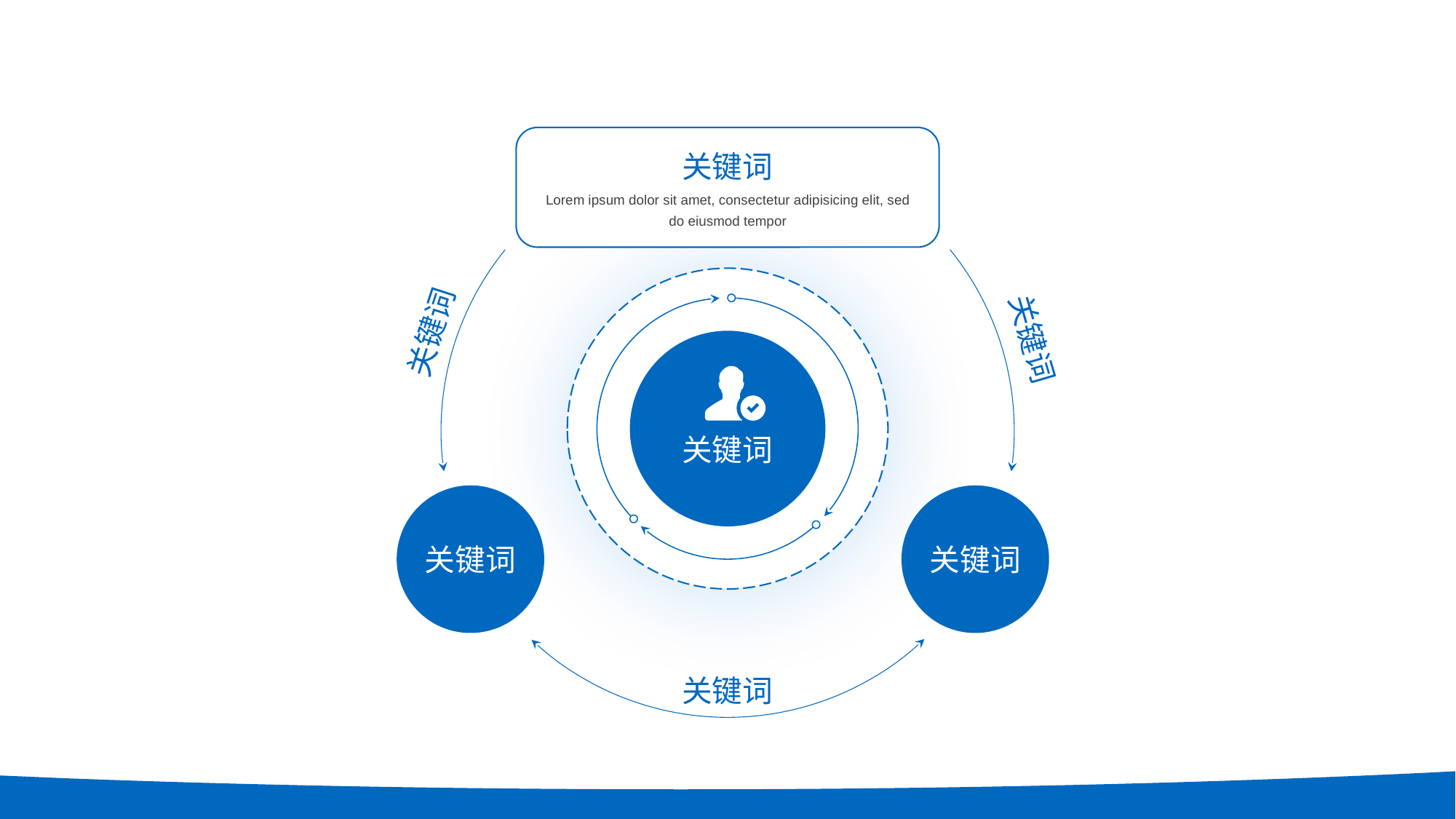

关键词
Lorem ipsum dolor sit amet, consectetur adipisicing elit, sed do eiusmod tempor

关键词
关键词

关键词

关键词
关键词
关键词